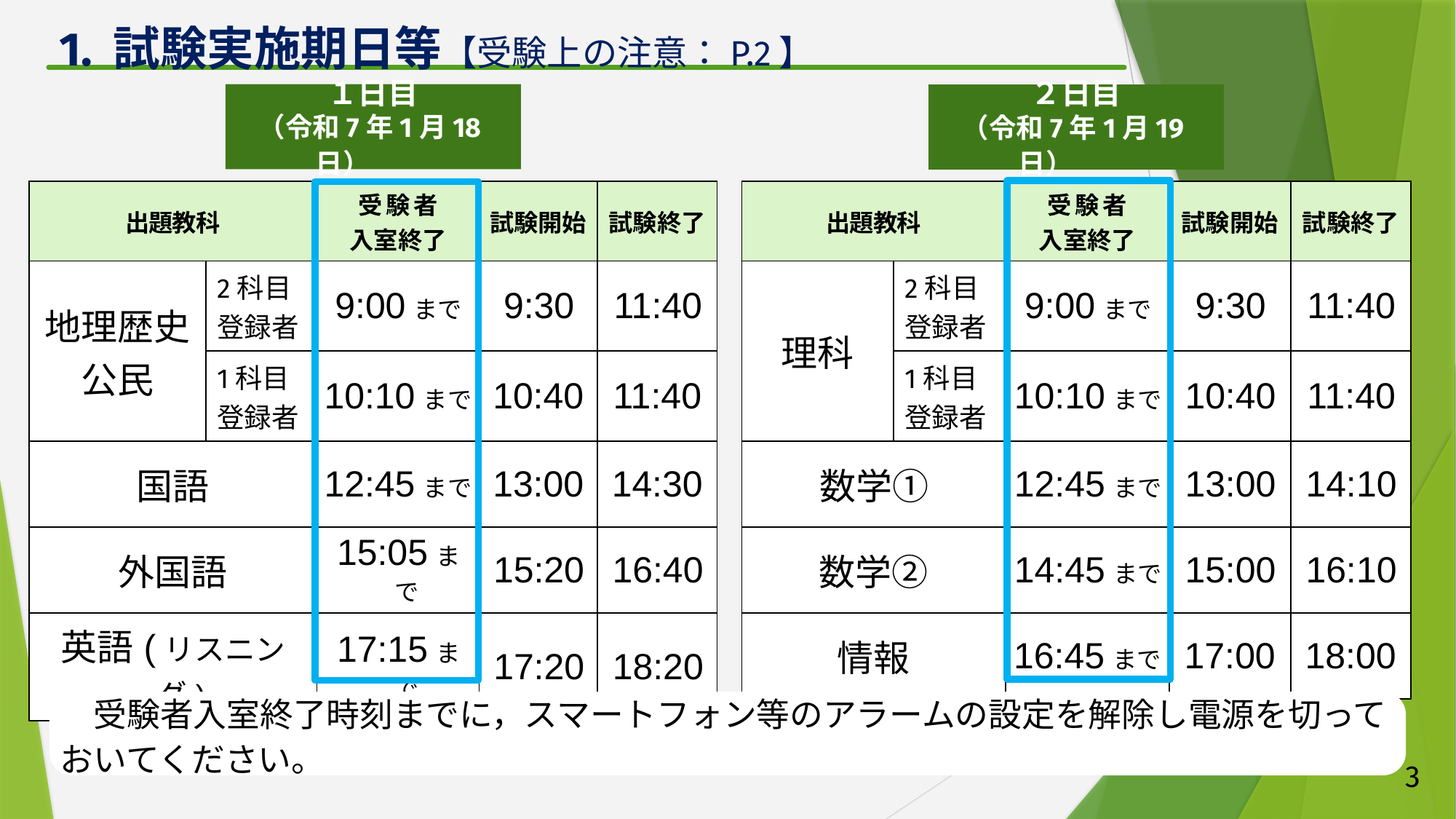

# 1. 試験実施期日等【受験上の注意：P.2】
１日目
（令和7年1月18日）
２日目
（令和7年1月19日）

| 出題教科 |  | 受験者 入室終了 | 試験開始 | 試験終了 |
| --- | --- | --- | --- | --- |
| 地理歴史 公民 | 2科目 登録者 | 9:00まで | 9:30 | 11:40 |
|  | 1科目 登録者 | 10:10まで | 10:40 | 11:40 |
| 国語 |  | 12:45まで | 13:00 | 14:30 |
| 外国語 |  | 15:05まで | 15:20 | 16:40 |
| 英語(リスニング) |  | 17:15まで | 17:20 | 18:20 |
| 出題教科 |  | 受験者 入室終了 | 試験開始 | 試験終了 |
| --- | --- | --- | --- | --- |
| 理科 | 2科目 登録者 | 9:00まで | 9:30 | 11:40 |
|  | 1科目 登録者 | 10:10まで | 10:40 | 11:40 |
| 数学① |  | 12:45まで | 13:00 | 14:10 |
| 数学② |  | 14:45まで | 15:00 | 16:10 |
| 情報 |  | 16:45まで | 17:00 | 18:00 |
　受験者入室終了時刻までに，スマートフォン等のアラームの設定を解除し電源を切っておいてください。
3